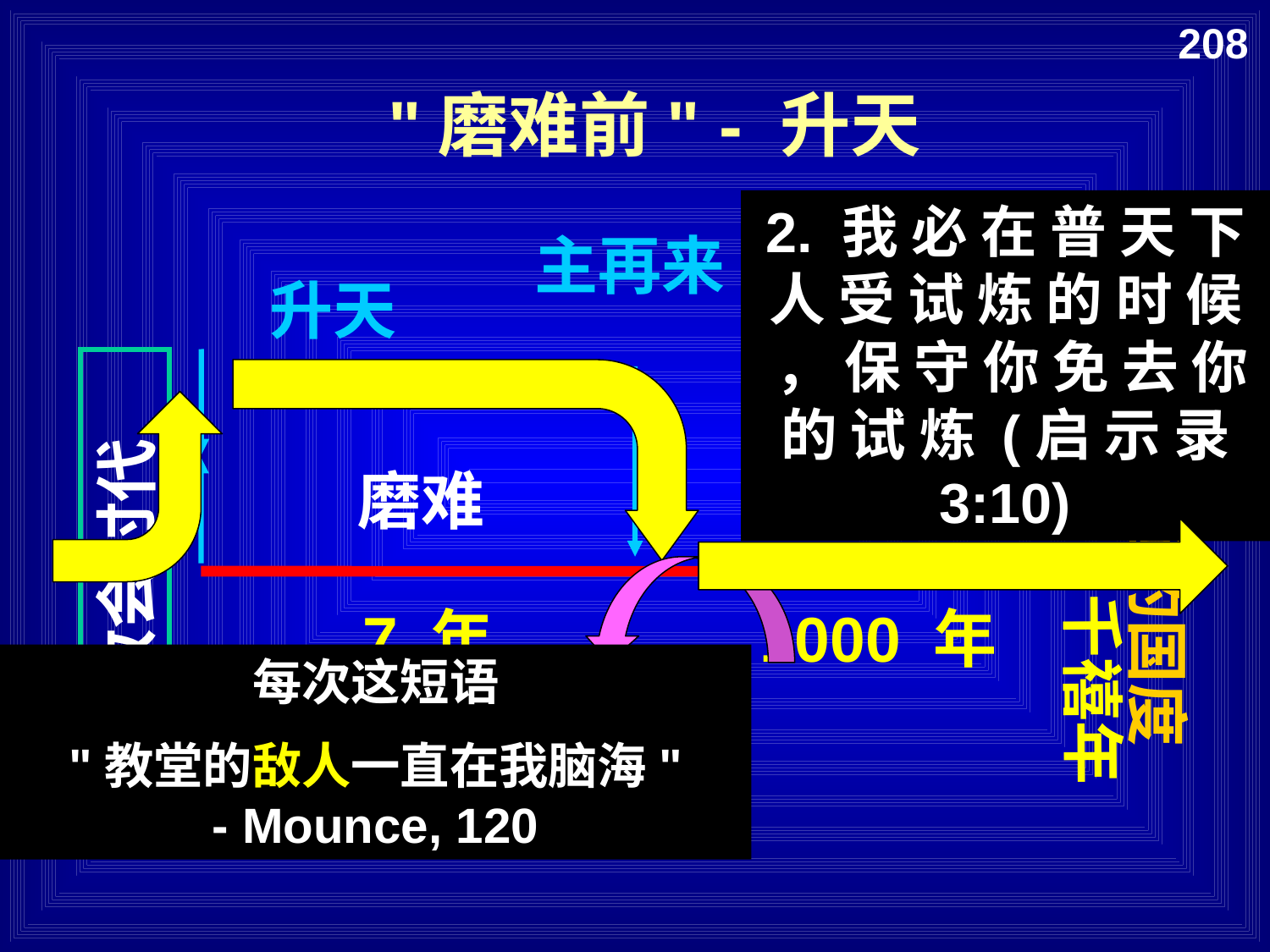

208
"磨难前" - 升天
2. 我 必 在 普 天 下 人 受 试 炼 的 时 候 ， 保 守 你 免 去 你 的 试 炼 (启 示 录 3:10)
主再来

升天

磨难
千禧年

教会时代
永远的国度

7 年
1000 年
每次这短语
"教堂的敌人一直在我脑海"
- Mounce, 120
千禧年